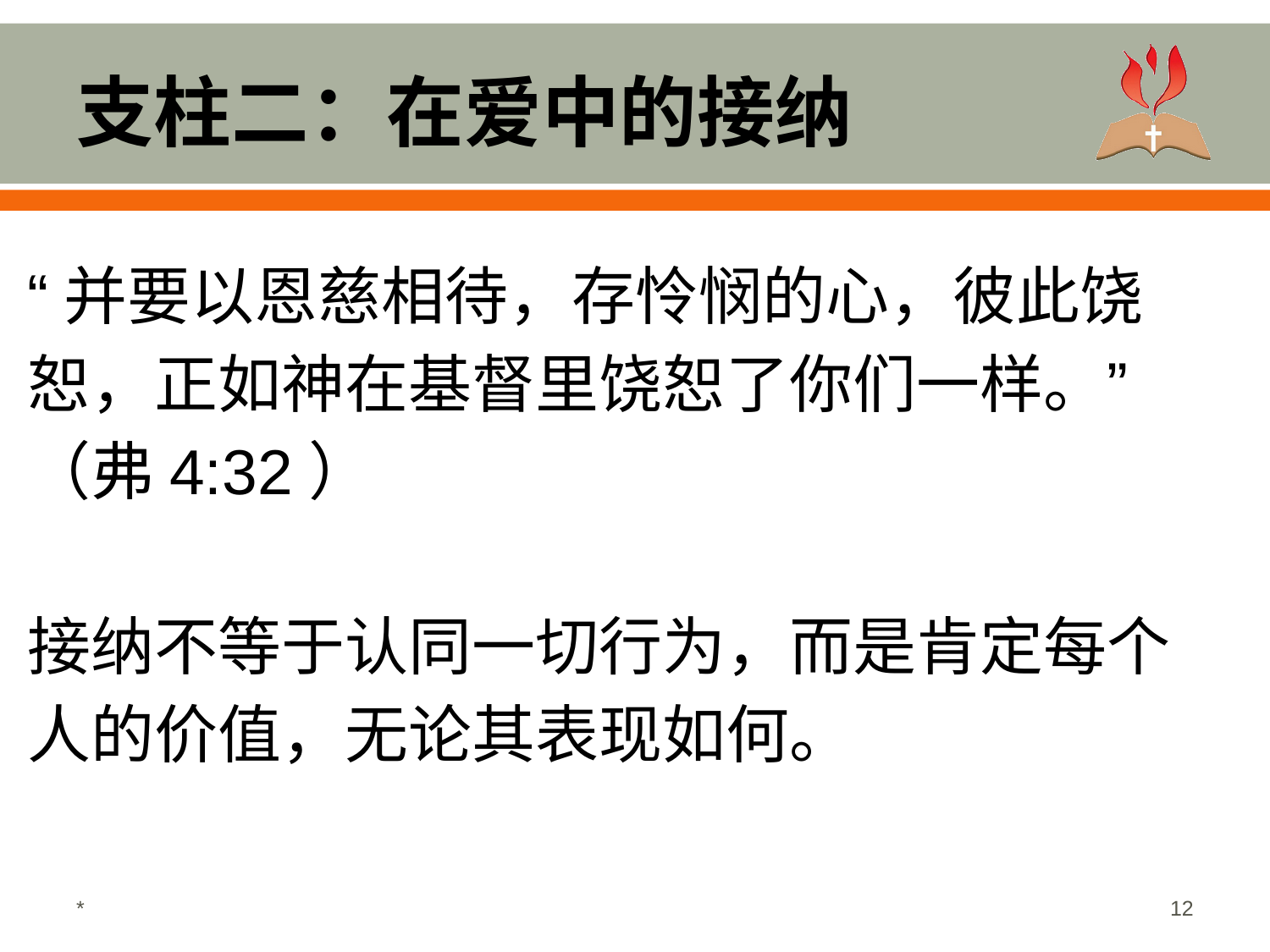

# 支柱二：在爱中的接纳
“并要以恩慈相待，存怜悯的心，彼此饶恕，正如神在基督里饶恕了你们一样。”（弗4:32）

接纳不等于认同一切行为，而是肯定每个人的价值，无论其表现如何。
*
12